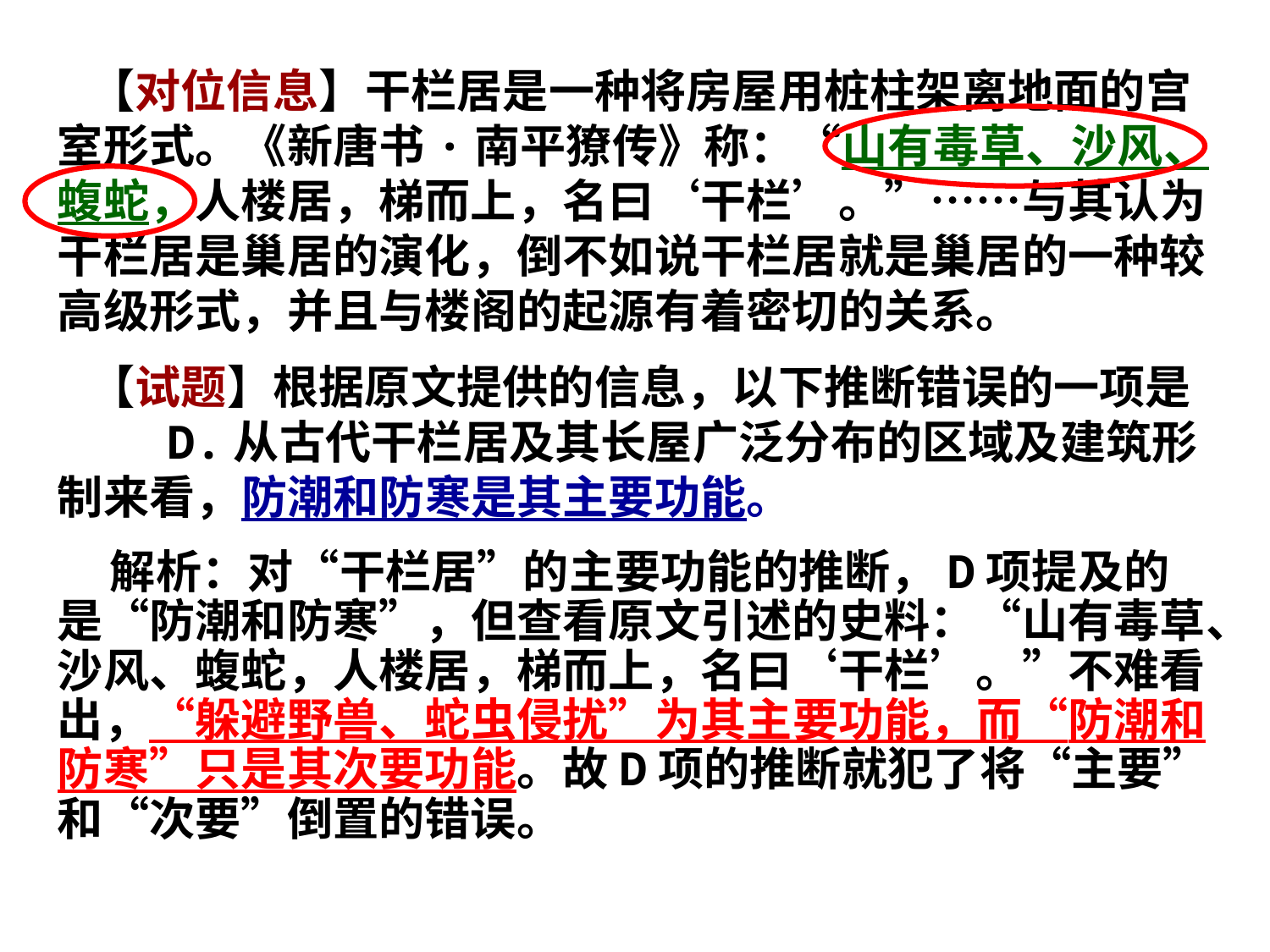

【对位信息】干栏居是一种将房屋用桩柱架离地面的宫室形式。《新唐书·南平獠传》称：“山有毒草、沙风、蝮蛇，人楼居，梯而上，名曰‘干栏’。”……与其认为干栏居是巢居的演化，倒不如说干栏居就是巢居的一种较高级形式，并且与楼阁的起源有着密切的关系。

  【试题】根据原文提供的信息，以下推断错误的一项是
    D.从古代干栏居及其长屋广泛分布的区域及建筑形制来看，防潮和防寒是其主要功能。

    解析：对“干栏居”的主要功能的推断，D项提及的是“防潮和防寒”，但查看原文引述的史料：“山有毒草、沙风、蝮蛇，人楼居，梯而上，名曰‘干栏’。”不难看出，“躲避野兽、蛇虫侵扰”为其主要功能，而“防潮和防寒”只是其次要功能。故D项的推断就犯了将“主要”和“次要”倒置的错误。